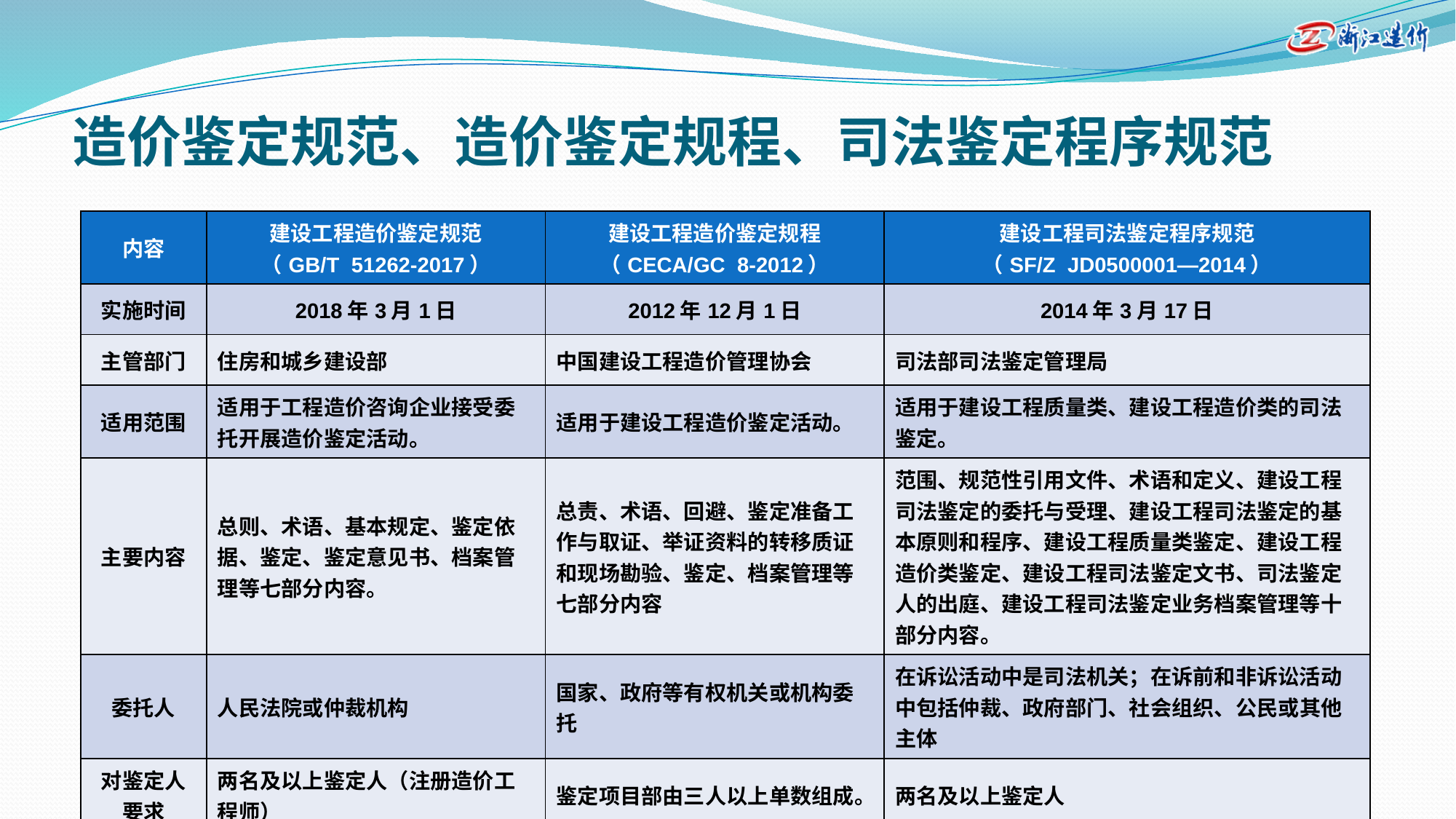

# 造价鉴定规范、造价鉴定规程、司法鉴定程序规范
| 内容 | 建设工程造价鉴定规范 （GB/T 51262-2017） | 建设工程造价鉴定规程 （CECA/GC 8-2012） | 建设工程司法鉴定程序规范 （SF/Z JD0500001—2014） |
| --- | --- | --- | --- |
| 实施时间 | 2018年3月1日 | 2012年12月1日 | 2014年3月17日 |
| 主管部门 | 住房和城乡建设部 | 中国建设工程造价管理协会 | 司法部司法鉴定管理局 |
| 适用范围 | 适用于工程造价咨询企业接受委托开展造价鉴定活动。 | 适用于建设工程造价鉴定活动。 | 适用于建设工程质量类、建设工程造价类的司法鉴定。 |
| 主要内容 | 总则、术语、基本规定、鉴定依据、鉴定、鉴定意见书、档案管理等七部分内容。 | 总责、术语、回避、鉴定准备工作与取证、举证资料的转移质证和现场勘验、鉴定、档案管理等七部分内容 | 范围、规范性引用文件、术语和定义、建设工程司法鉴定的委托与受理、建设工程司法鉴定的基本原则和程序、建设工程质量类鉴定、建设工程造价类鉴定、建设工程司法鉴定文书、司法鉴定人的出庭、建设工程司法鉴定业务档案管理等十部分内容。 |
| 委托人 | 人民法院或仲裁机构 | 国家、政府等有权机关或机构委托 | 在诉讼活动中是司法机关；在诉前和非诉讼活动中包括仲裁、政府部门、社会组织、公民或其他主体 |
| 对鉴定人要求 | 两名及以上鉴定人（注册造价工程师） | 鉴定项目部由三人以上单数组成。 | 两名及以上鉴定人 |